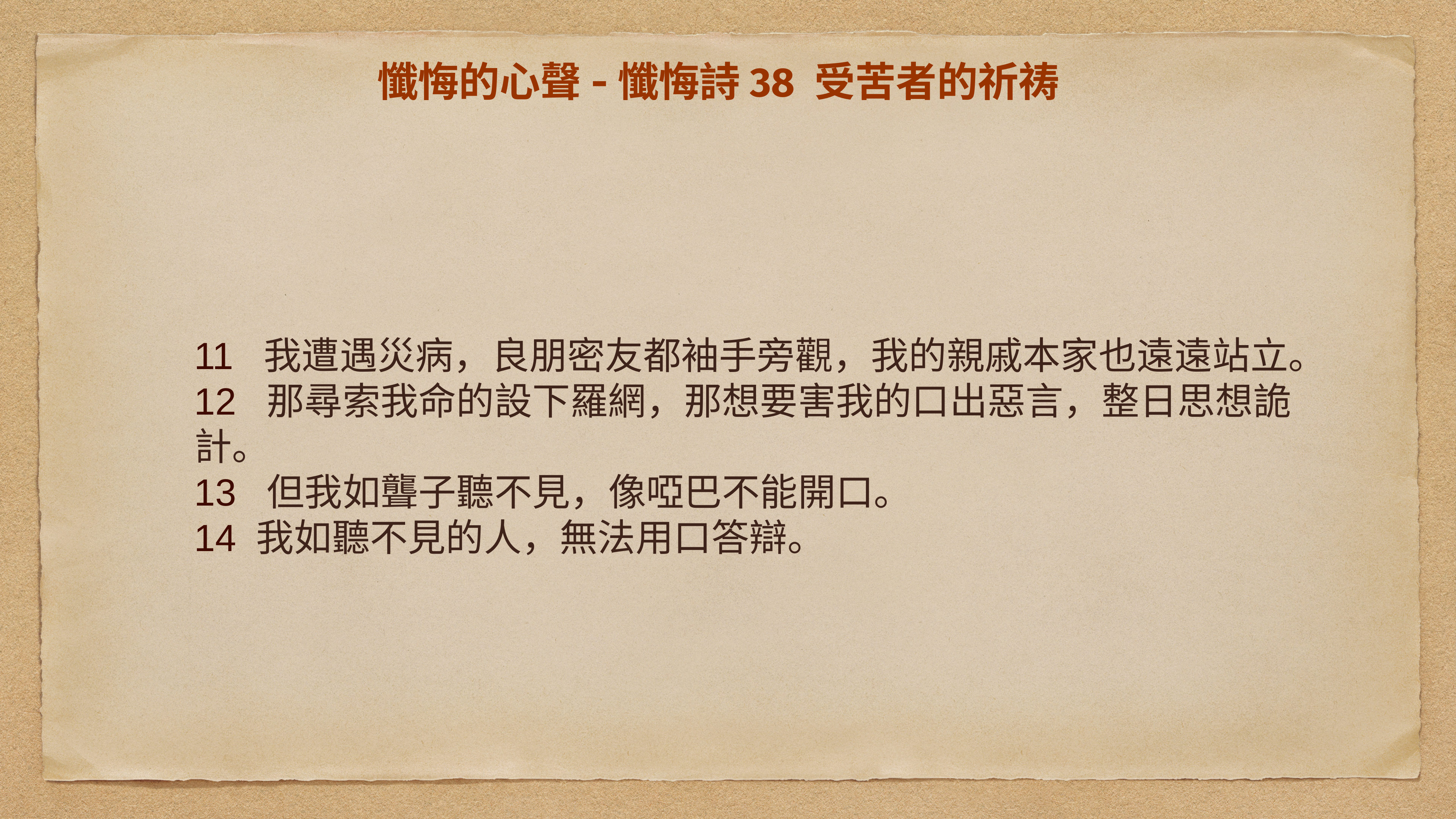

# 懺悔的心聲-懺悔詩38 受苦者的祈祷
11  我遭遇災病，良朋密友都袖手旁觀，我的親戚本家也遠遠站立。
12  那尋索我命的設下羅網，那想要害我的口出惡言，整日思想詭計。
13  但我如聾子聽不見，像啞巴不能開口。
14 我如聽不見的人，無法用口答辯。